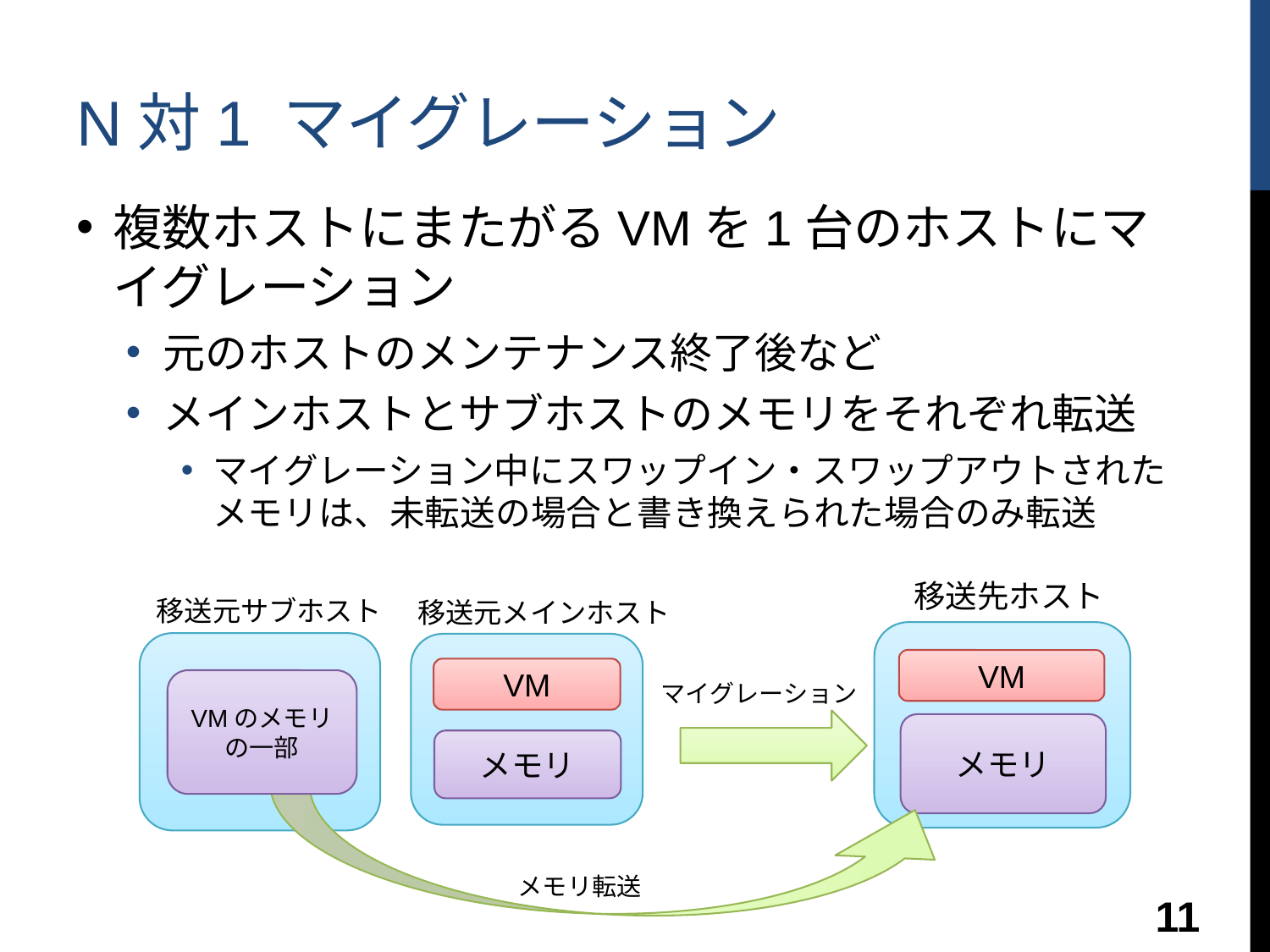

# N対1 マイグレーション
複数ホストにまたがるVMを1台のホストにマイグレーション
元のホストのメンテナンス終了後など
メインホストとサブホストのメモリをそれぞれ転送
マイグレーション中にスワップイン・スワップアウトされたメモリは、未転送の場合と書き換えられた場合のみ転送

移送先ホスト
移送元サブホスト
移送元メインホスト

VM
VM
VMのメモリの一部
マイグレーション

メモリ
メモリ
メモリ転送
11